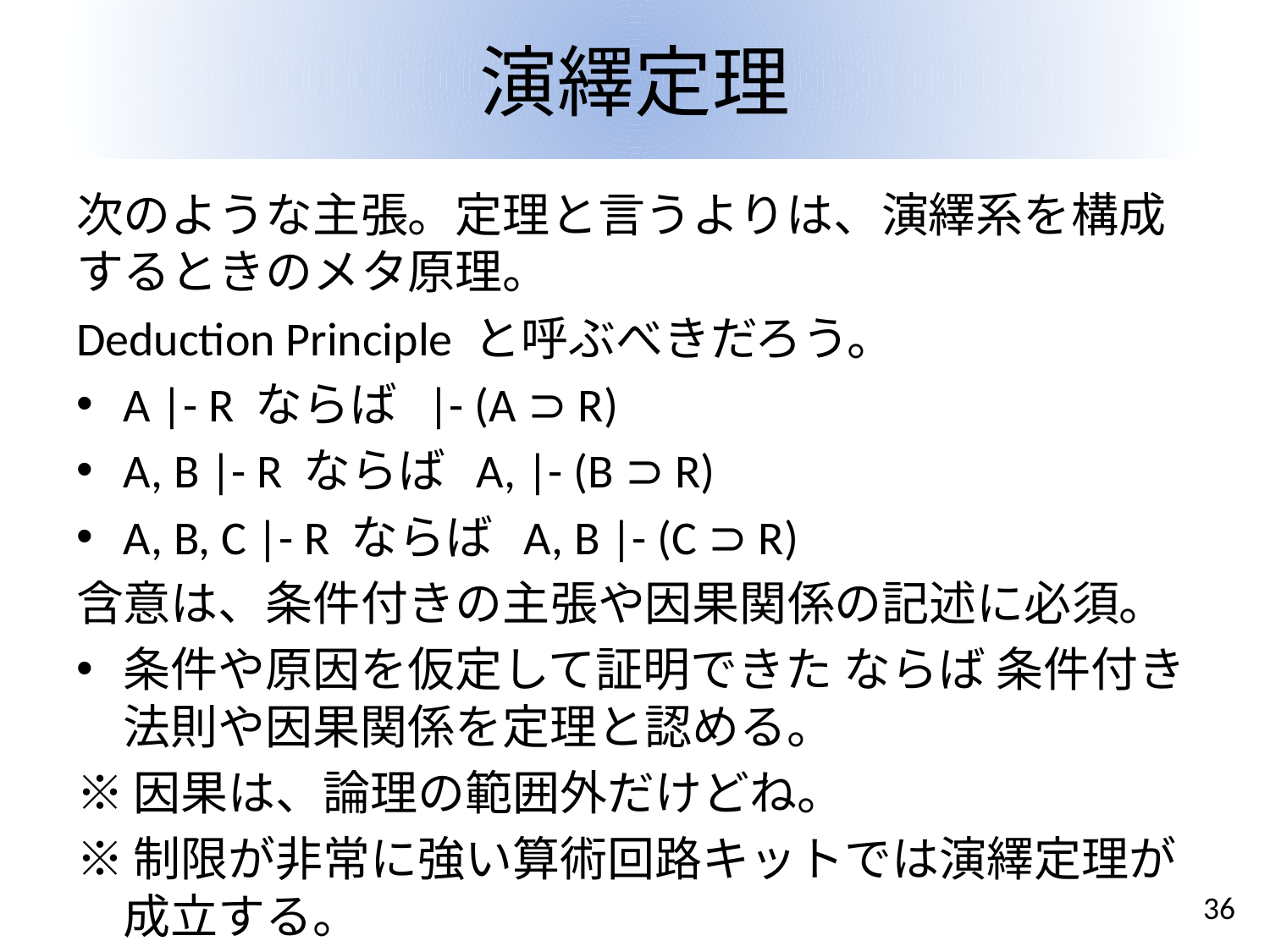

# 演繹定理
次のような主張。定理と言うよりは、演繹系を構成するときのメタ原理。
Deduction Principle と呼ぶべきだろう。
A |- R ならば  |- (A ⊃ R)
A, B |- R ならば  A, |- (B ⊃ R)
A, B, C |- R ならば  A, B |- (C ⊃ R)
含意は、条件付きの主張や因果関係の記述に必須。
条件や原因を仮定して証明できた ならば 条件付き法則や因果関係を定理と認める。
※因果は、論理の範囲外だけどね。
※制限が非常に強い算術回路キットでは演繹定理が成立する。

36